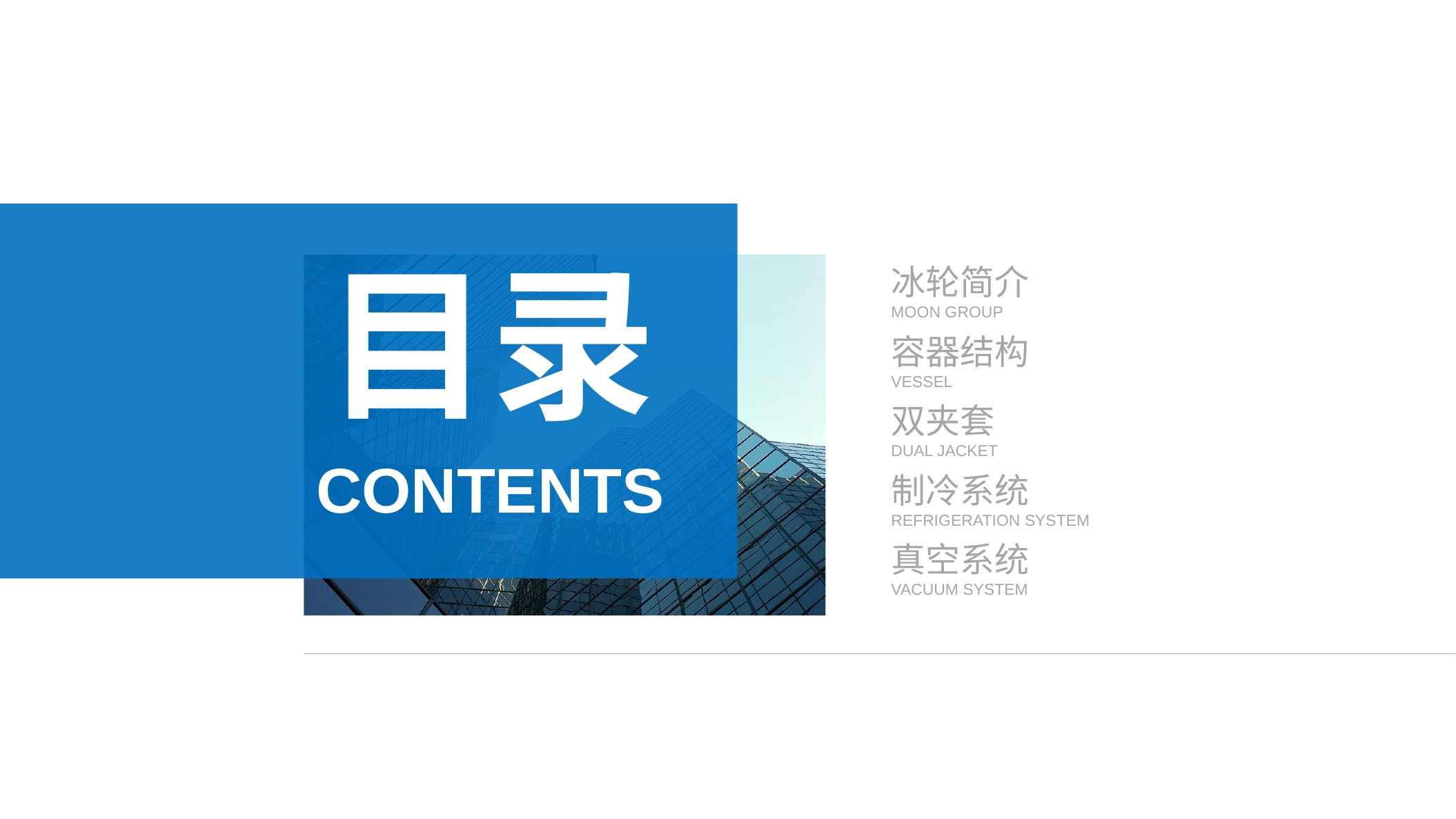

目录

冰轮简介
MOON GROUP
容器结构
VESSEL
双夹套
DUAL JACKET
CONTENTS
制冷系统
REFRIGERATION SYSTEM
真空系统
VACUUM SYSTEM